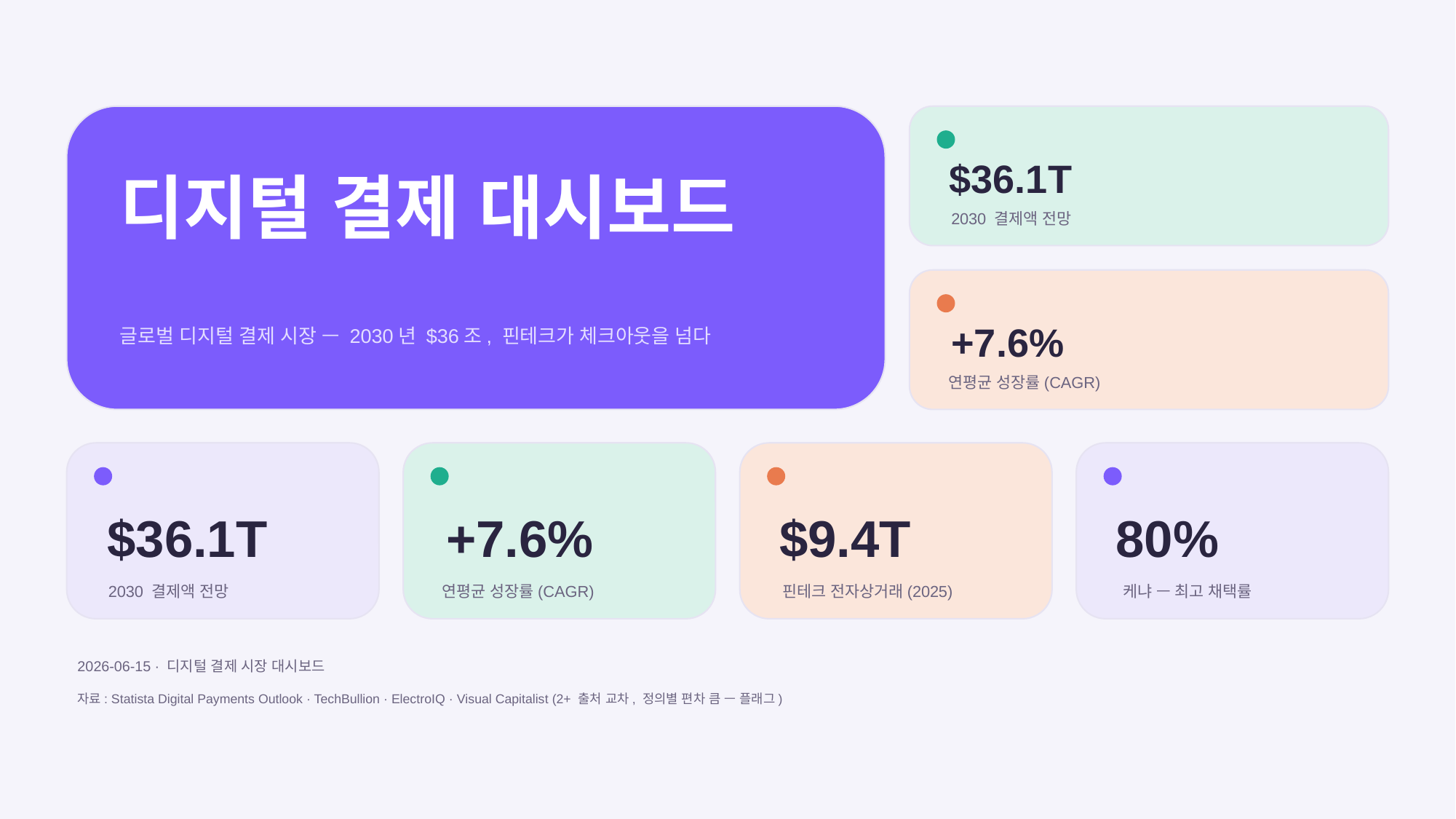

디지털 결제 대시보드
글로벌 디지털 결제 시장 — 2030년 $36조, 핀테크가 체크아웃을 넘다

$36.1T
2030 결제액 전망

+7.6%
연평균 성장률(CAGR)

$36.1T
+7.6%
$9.4T
80%
2030 결제액 전망
연평균 성장률(CAGR)
핀테크 전자상거래(2025)
케냐 — 최고 채택률
2026-06-15 · 디지털 결제 시장 대시보드
자료: Statista Digital Payments Outlook · TechBullion · ElectroIQ · Visual Capitalist (2+ 출처 교차, 정의별 편차 큼 — 플래그)